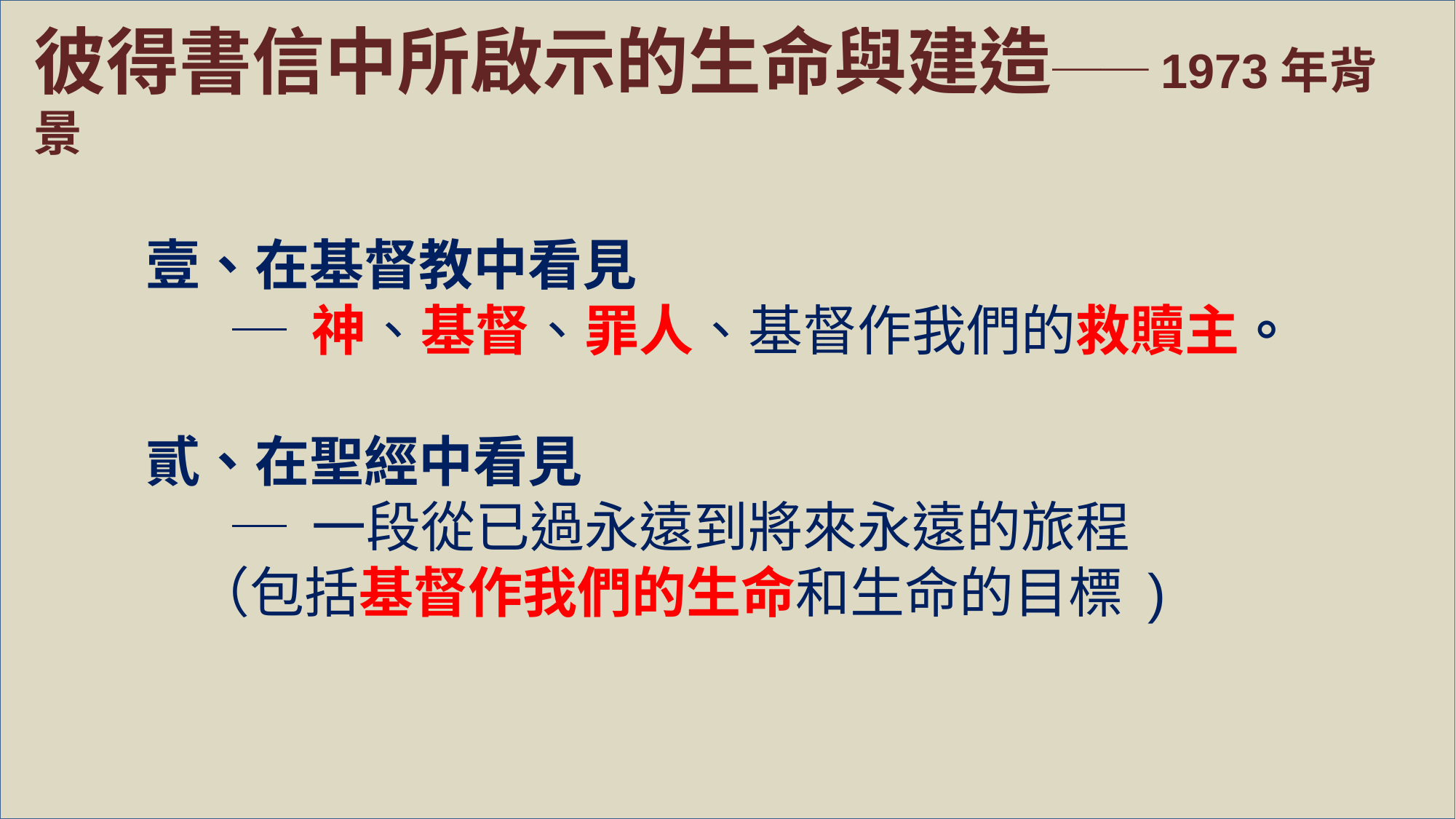

彼得書信中所啟示的生命與建造──1973年背景

壹、在基督教中看見
       ─ 神、基督、罪人、基督作我們的救贖主。

貳、在聖經中看見
       ─ 一段從已過永遠到將來永遠的旅程
   （包括基督作我們的生命和生命的目標 )